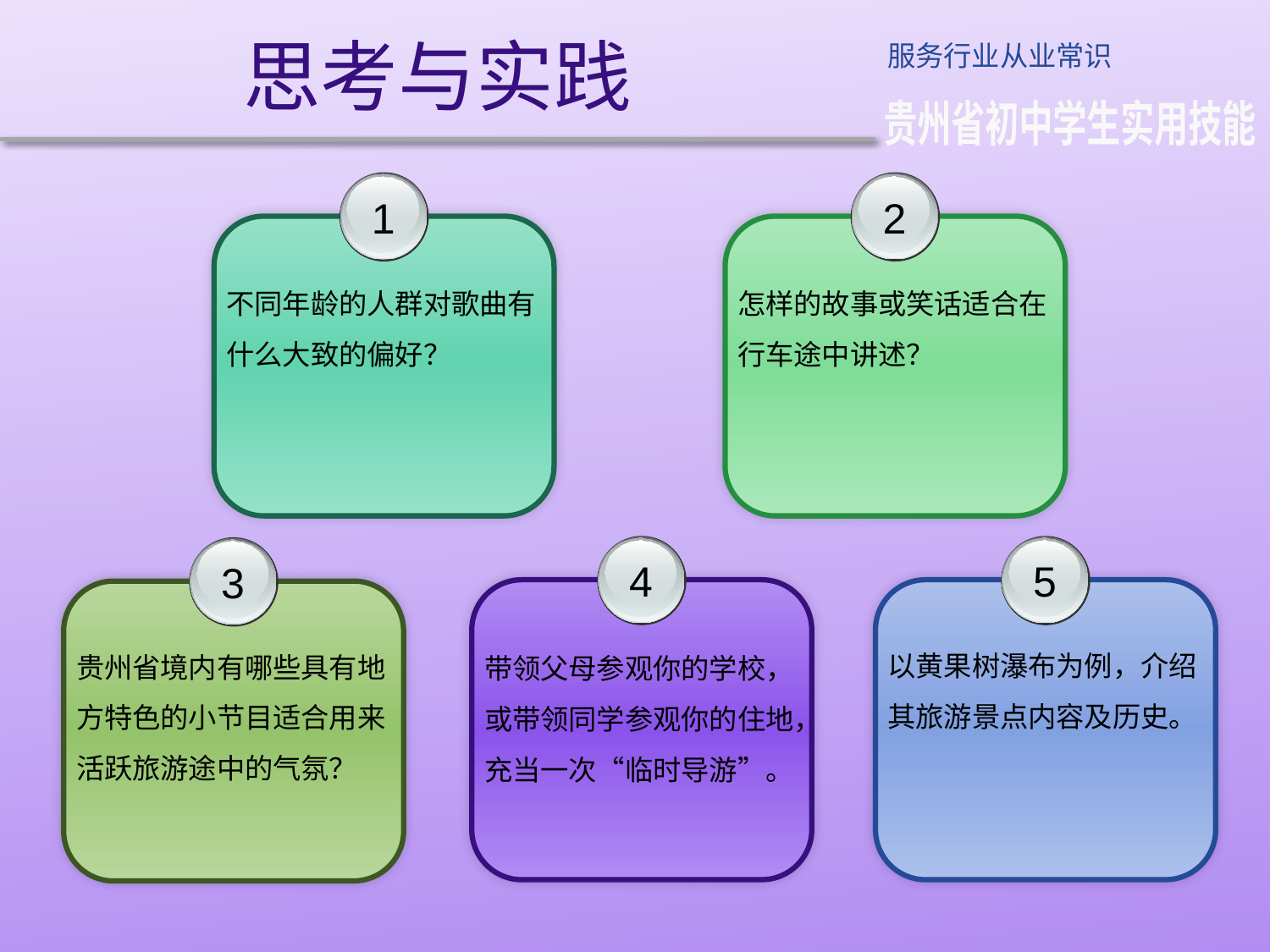

思考与实践
服务行业从业常识
贵州省初中学生实用技能

1

不同年龄的人群对歌曲有什么大致的偏好？

2

怎样的故事或笑话适合在行车途中讲述？

4

带领父母参观你的学校，或带领同学参观你的住地，充当一次“临时导游”。

5

以黄果树瀑布为例，介绍其旅游景点内容及历史。

3

贵州省境内有哪些具有地方特色的小节目适合用来活跃旅游途中的气氛？